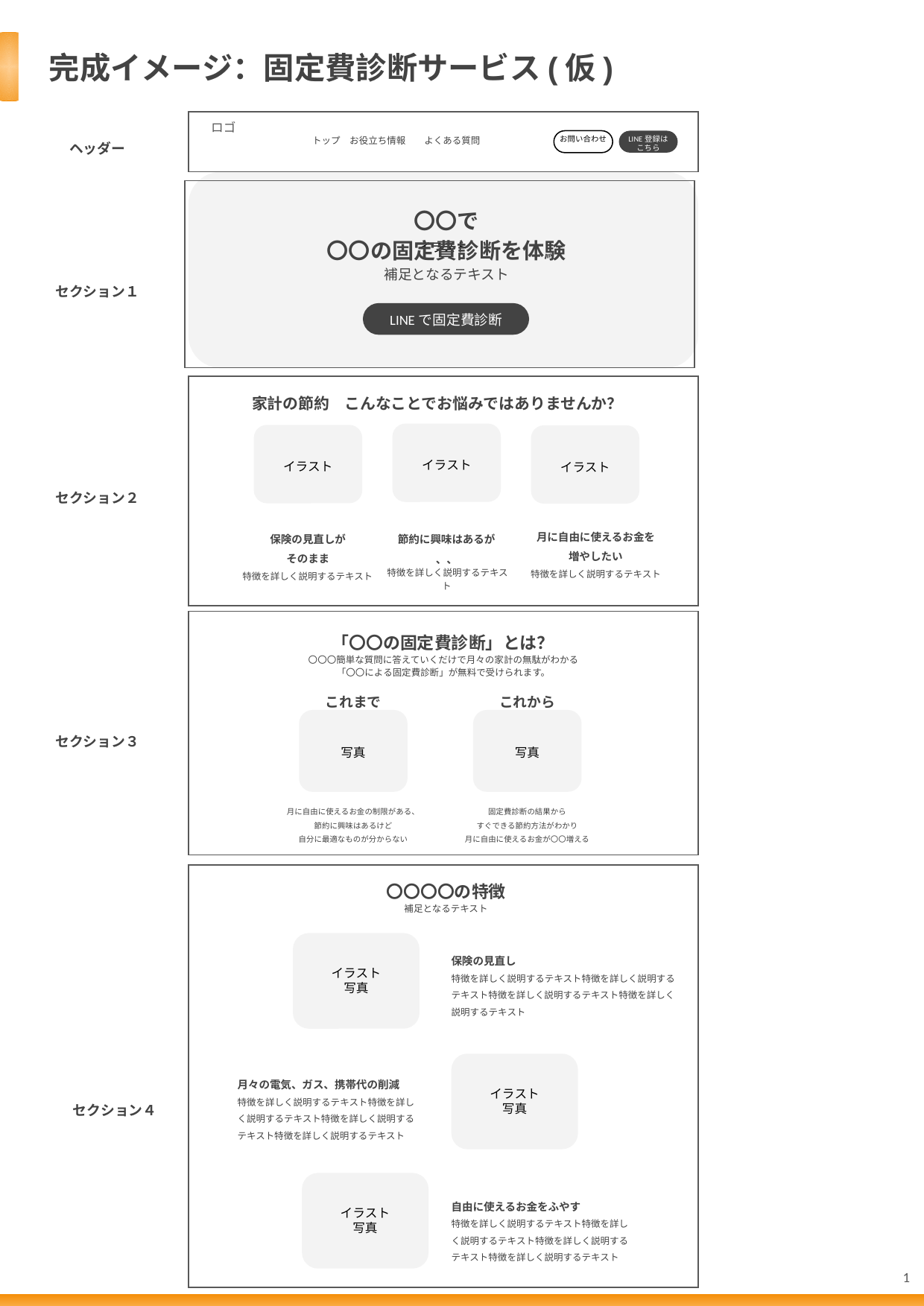

完成イメージ：固定費診断サービス(仮)

ロゴ

お問い合わせ

LINE登録は
こちら
ヘッダー
トップ　お役立ち情報　　よくある質問

イラスト

〇〇で
〇〇の固定費診断を体験
補足となるテキスト
セクション１

LINEで固定費診断

家計の節約　こんなことでお悩みではありませんか？

イラスト

イラスト

イラスト
セクション２
月に自由に使えるお金を
増やしたい
特徴を詳しく説明するテキスト
保険の見直しが
そのまま
特徴を詳しく説明するテキスト
節約に興味はあるが
、、
​​​​​特徴を詳しく説明するテキスト

「〇〇の固定費診断」とは？
〇〇〇簡単な質問に答えていくだけで月々の家計の無駄がわかる
「〇〇による固定費診断」が無料で受けられます。
これまで
これから

写真

写真
セクション３
月に自由に使えるお金の制限がある、
節約に興味はあるけど
自分に最適なものが分からない
固定費診断の結果から
すぐできる節約方法がわかり
月に自由に使えるお金が〇〇増える

〇〇〇〇の特徴
補足となるテキスト

イラスト
写真
保険の見直し
特徴を詳しく説明するテキスト特徴を詳しく説明するテキスト特徴を詳しく説明するテキスト特徴を詳しく説明するテキスト

イラスト
写真
月々の電気、ガス、携帯代の削減
特徴を詳しく説明するテキスト特徴を詳しく説明するテキスト特徴を詳しく説明するテキスト特徴を詳しく説明するテキスト
セクション４

イラスト
写真
自由に使えるお金をふやす
特徴を詳しく説明するテキスト特徴を詳しく説明するテキスト特徴を詳しく説明するテキスト特徴を詳しく説明するテキスト
1